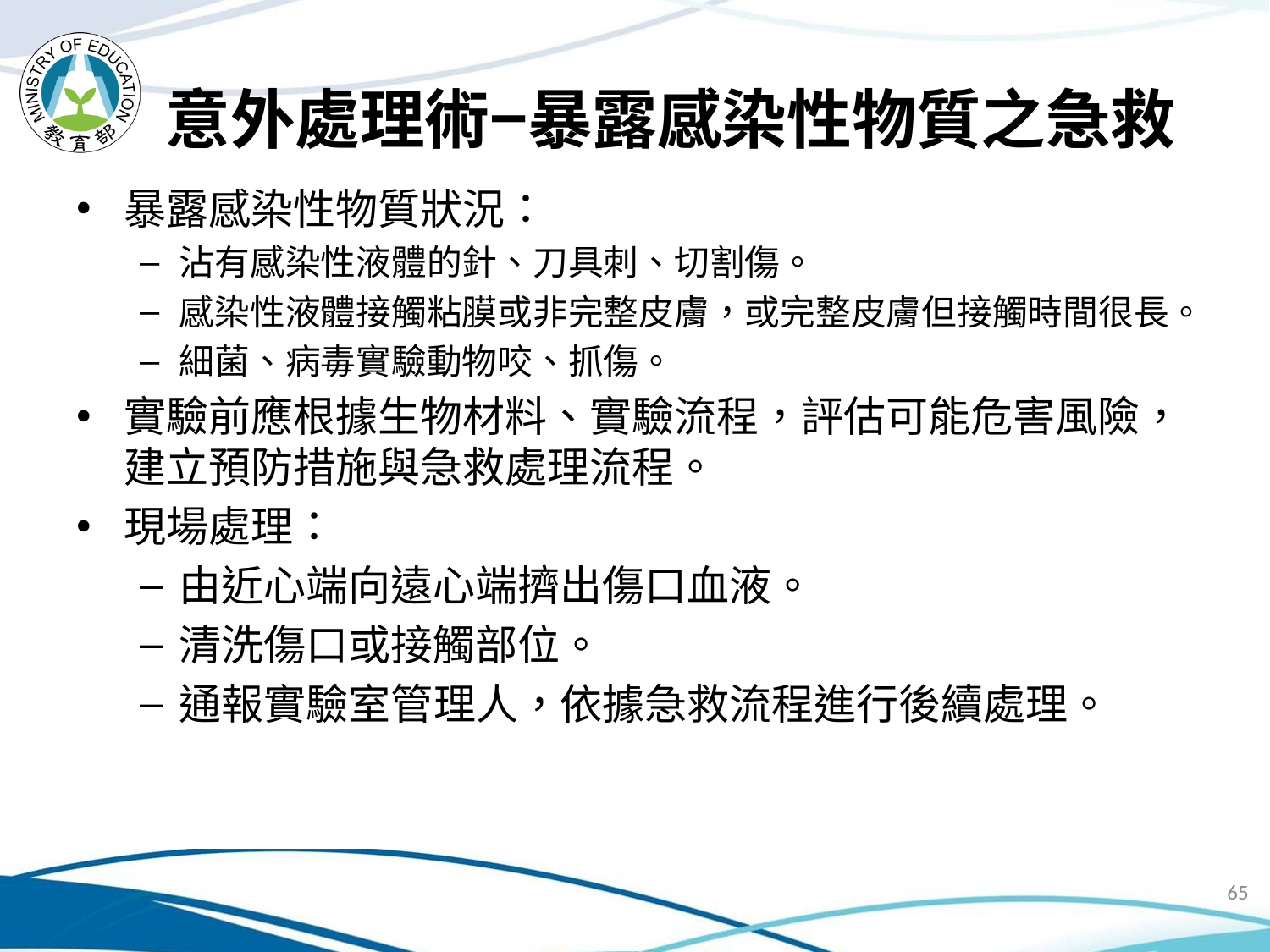

# 意外處理術−暴露感染性物質之急救
暴露感染性物質狀況：
沾有感染性液體的針、刀具刺、切割傷。
感染性液體接觸粘膜或非完整皮膚，或完整皮膚但接觸時間很長。
細菌、病毒實驗動物咬、抓傷。
實驗前應根據生物材料、實驗流程，評估可能危害風險，建立預防措施與急救處理流程。
現場處理：
由近心端向遠心端擠出傷口血液。
清洗傷口或接觸部位。
通報實驗室管理人，依據急救流程進行後續處理。
65